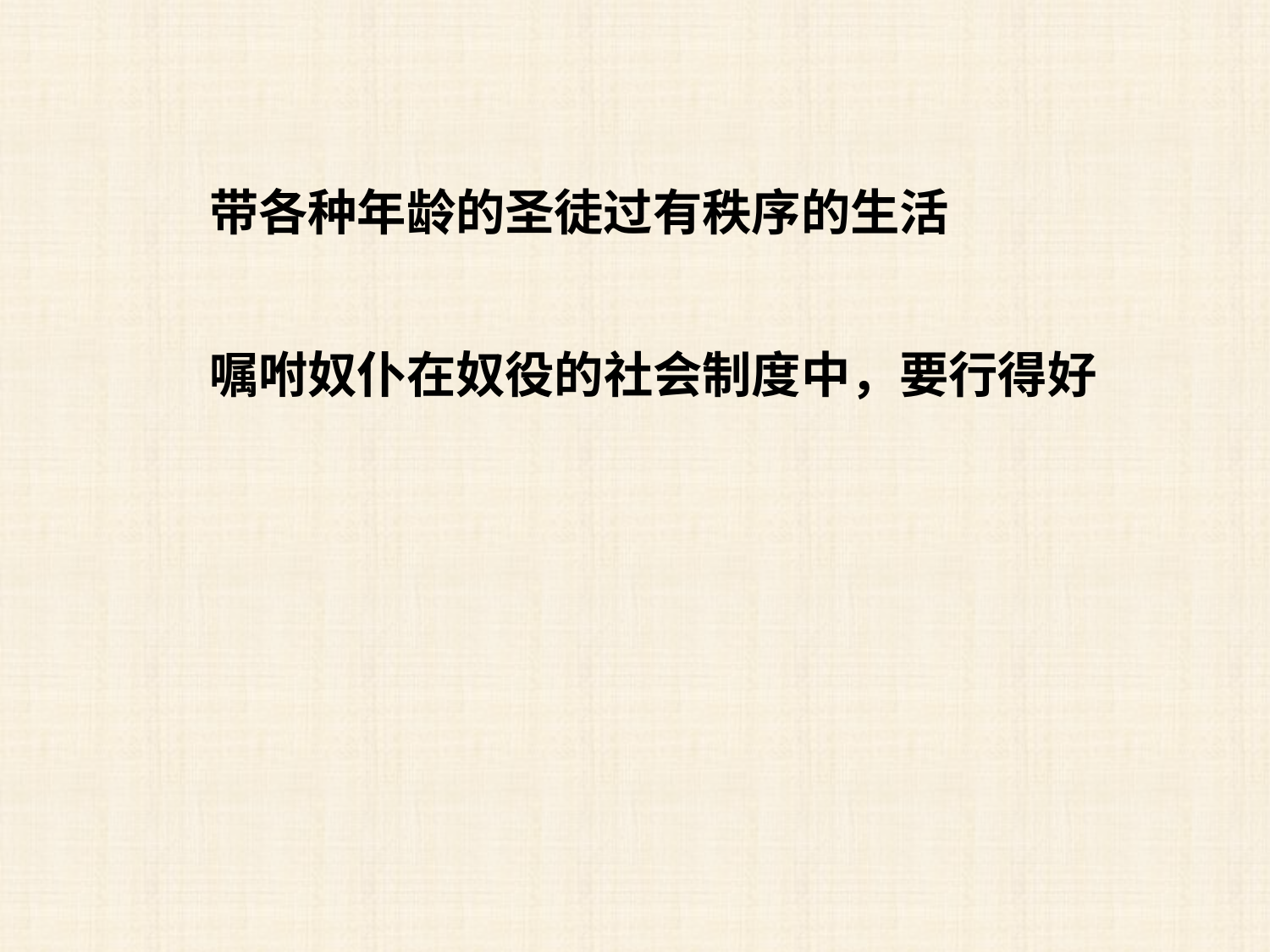

带各种年龄的圣徒过有秩序的生活
嘱咐奴仆在奴役的社会制度中，要行得好